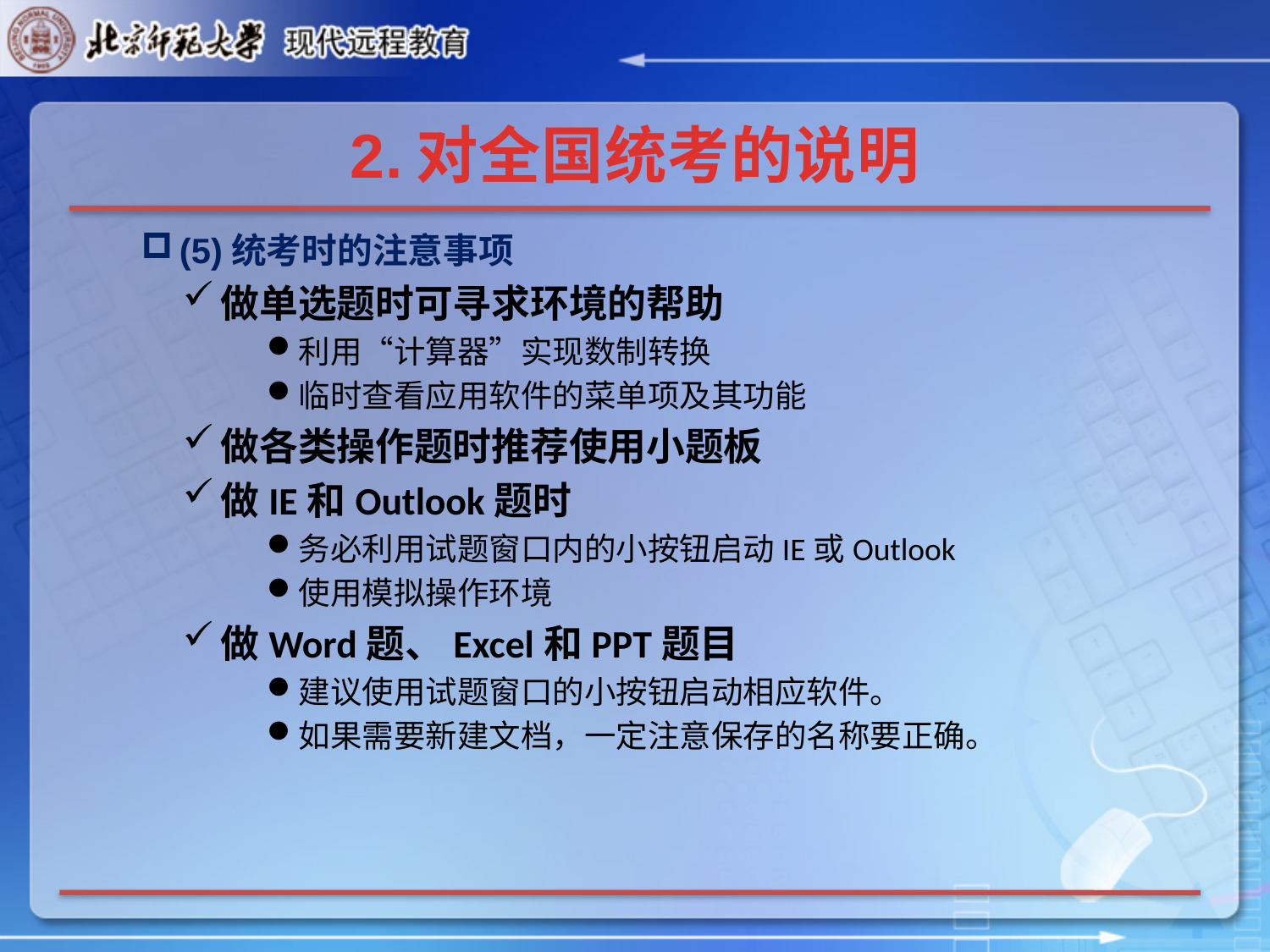

# 2.对全国统考的说明
(5)统考时的注意事项
做单选题时可寻求环境的帮助
利用“计算器”实现数制转换
临时查看应用软件的菜单项及其功能
做各类操作题时推荐使用小题板
做IE和Outlook题时
务必利用试题窗口内的小按钮启动IE或Outlook
使用模拟操作环境
做Word题、Excel和PPT题目
建议使用试题窗口的小按钮启动相应软件。
如果需要新建文档，一定注意保存的名称要正确。